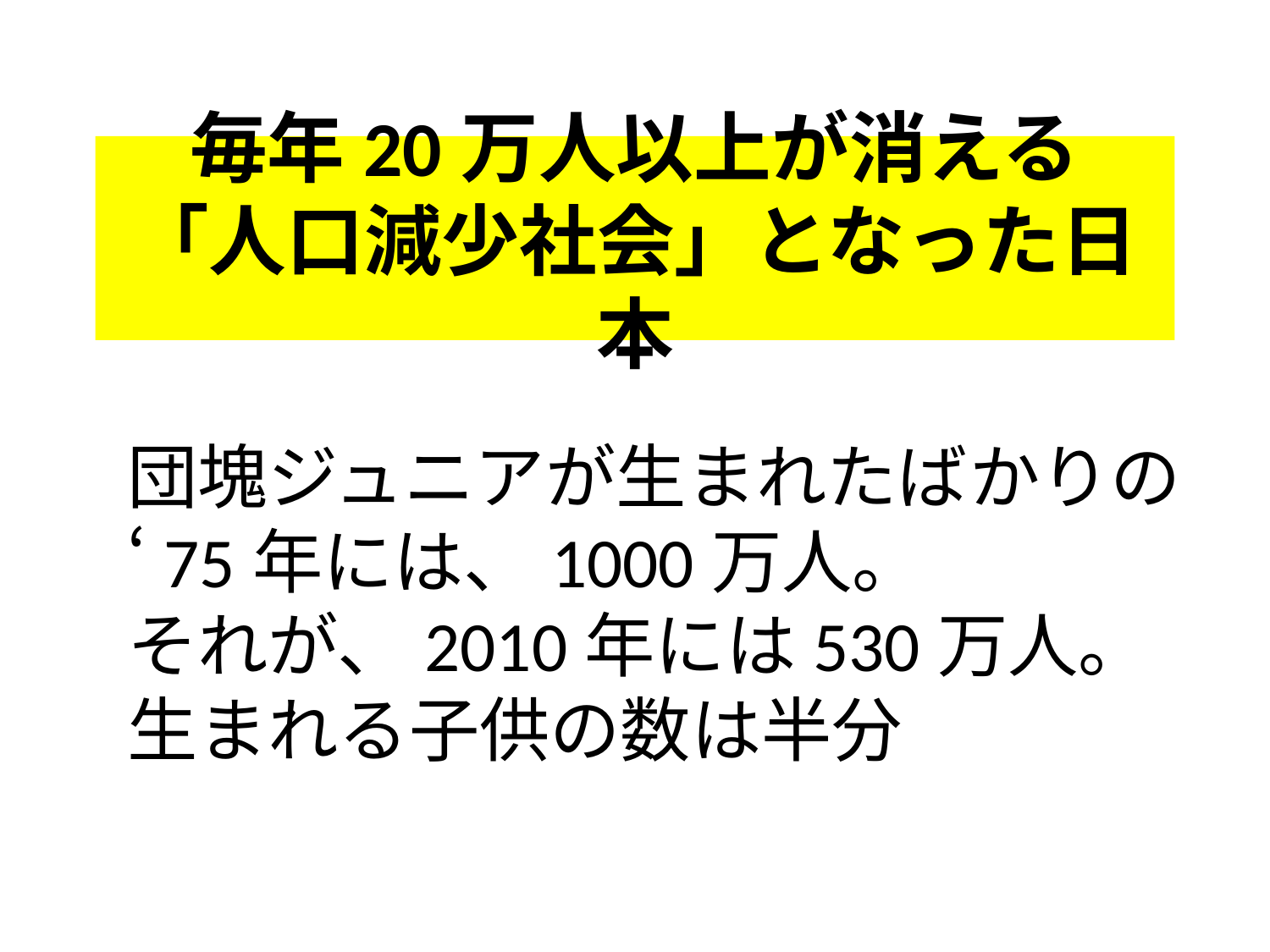

# 毎年20万人以上が消える 「人口減少社会」となった日本
団塊ジュニアが生まれたばかりの‘75年には、1000万人。
それが、2010年には530万人。生まれる子供の数は半分